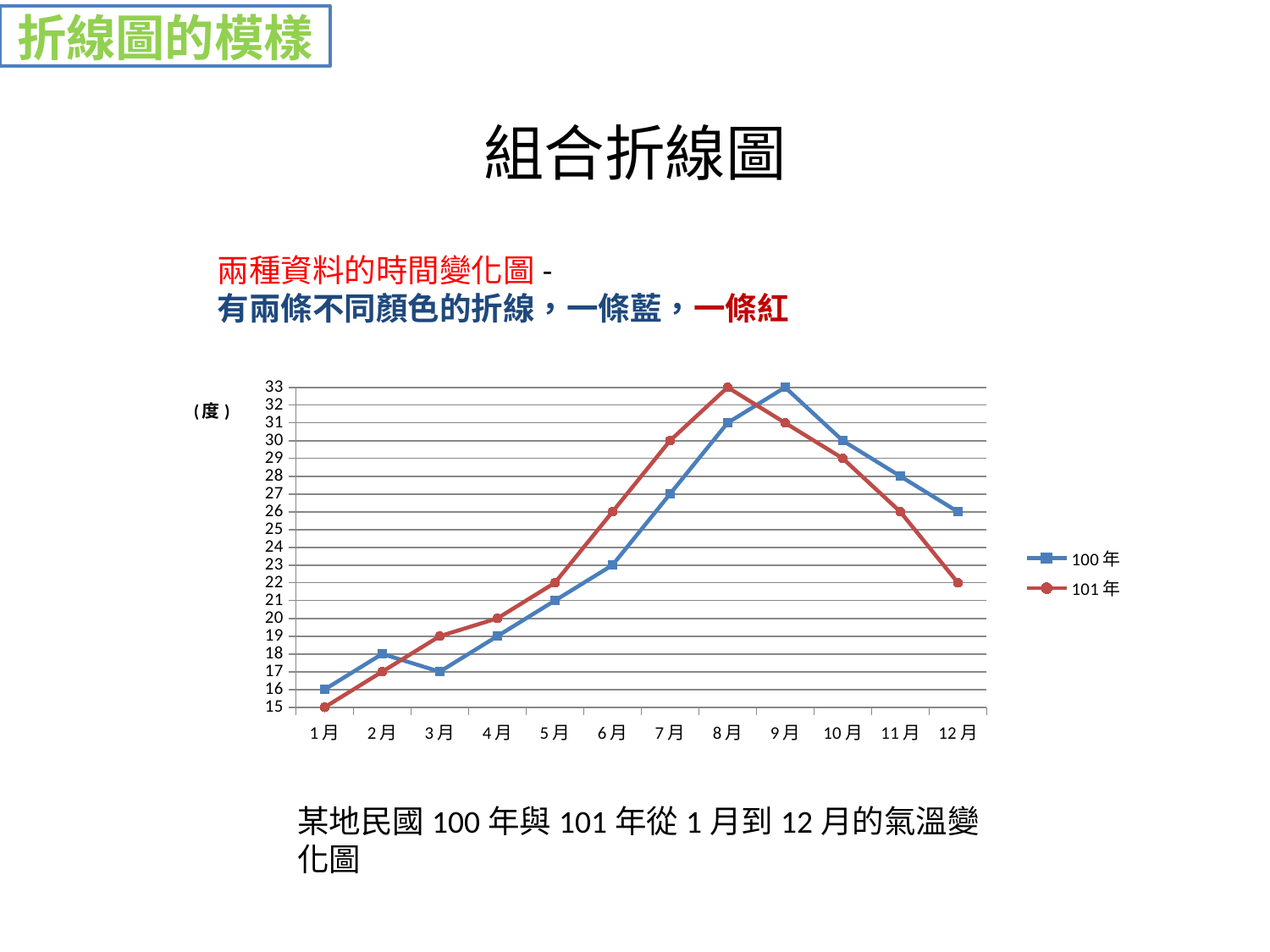

折線圖的模樣
# 組合折線圖
兩種資料的時間變化圖-
有兩條不同顏色的折線，一條藍，一條紅

### Chart

| Category |  |  |
|---|---|---|
| 1月 | 16.0 | 15.0 |
| 2月 | 18.0 | 17.0 |
| 3月 | 17.0 | 19.0 |
| 4月 | 19.0 | 20.0 |
| 5月 | 21.0 | 22.0 |
| 6月 | 23.0 | 26.0 |
| 7月 | 27.0 | 30.0 |
| 8月 | 31.0 | 33.0 |
| 9月 | 33.0 | 31.0 |
| 10月 | 30.0 | 29.0 |
| 11月 | 28.0 | 26.0 |
| 12月 | 26.0 | 22.0 |
某地民國100年與101年從1月到12月的氣溫變化圖